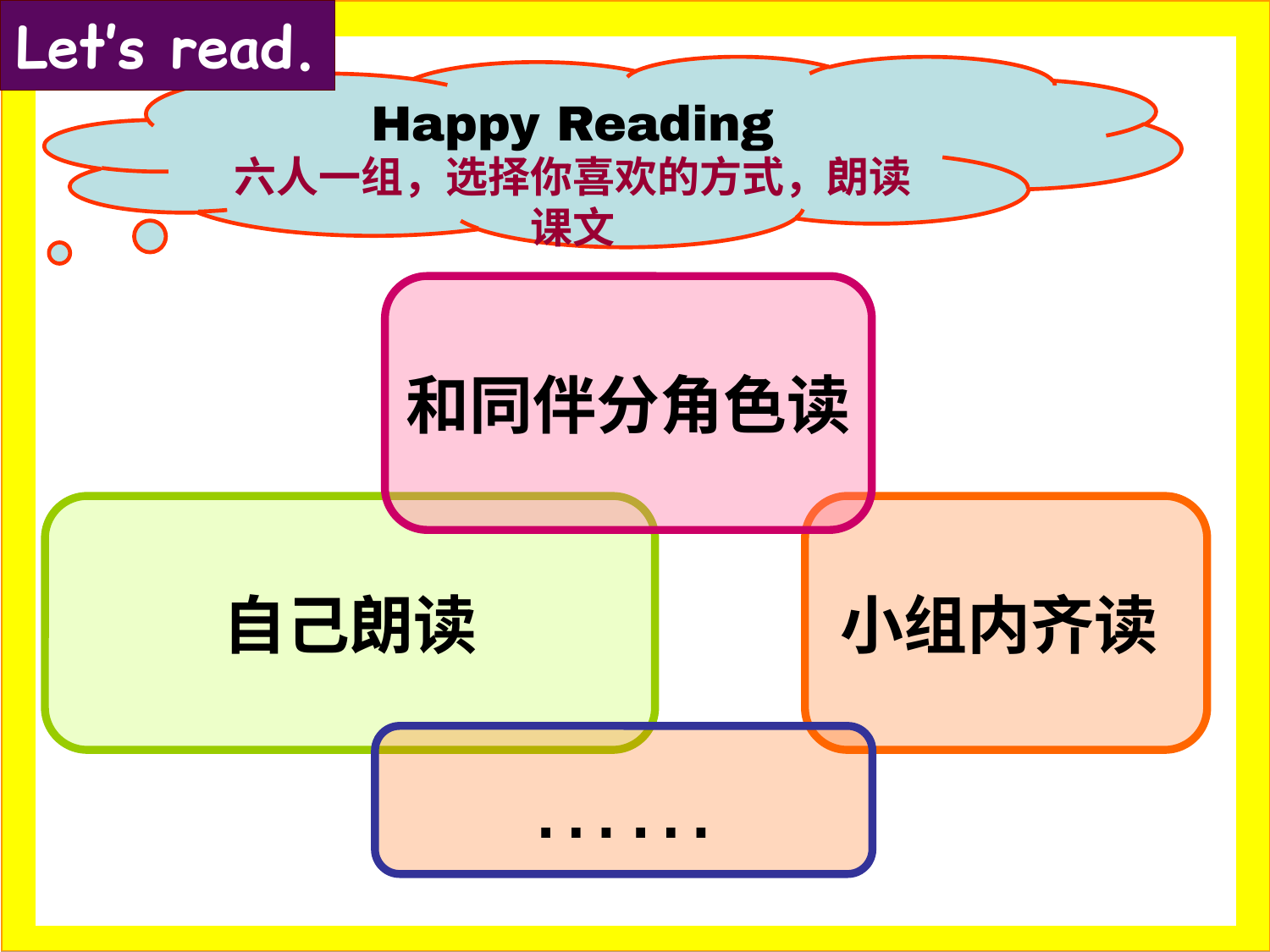

Let’s read.
Happy Reading
六人一组，选择你喜欢的方式，朗读课文
和同伴分角色读
自己朗读
小组内齐读

……